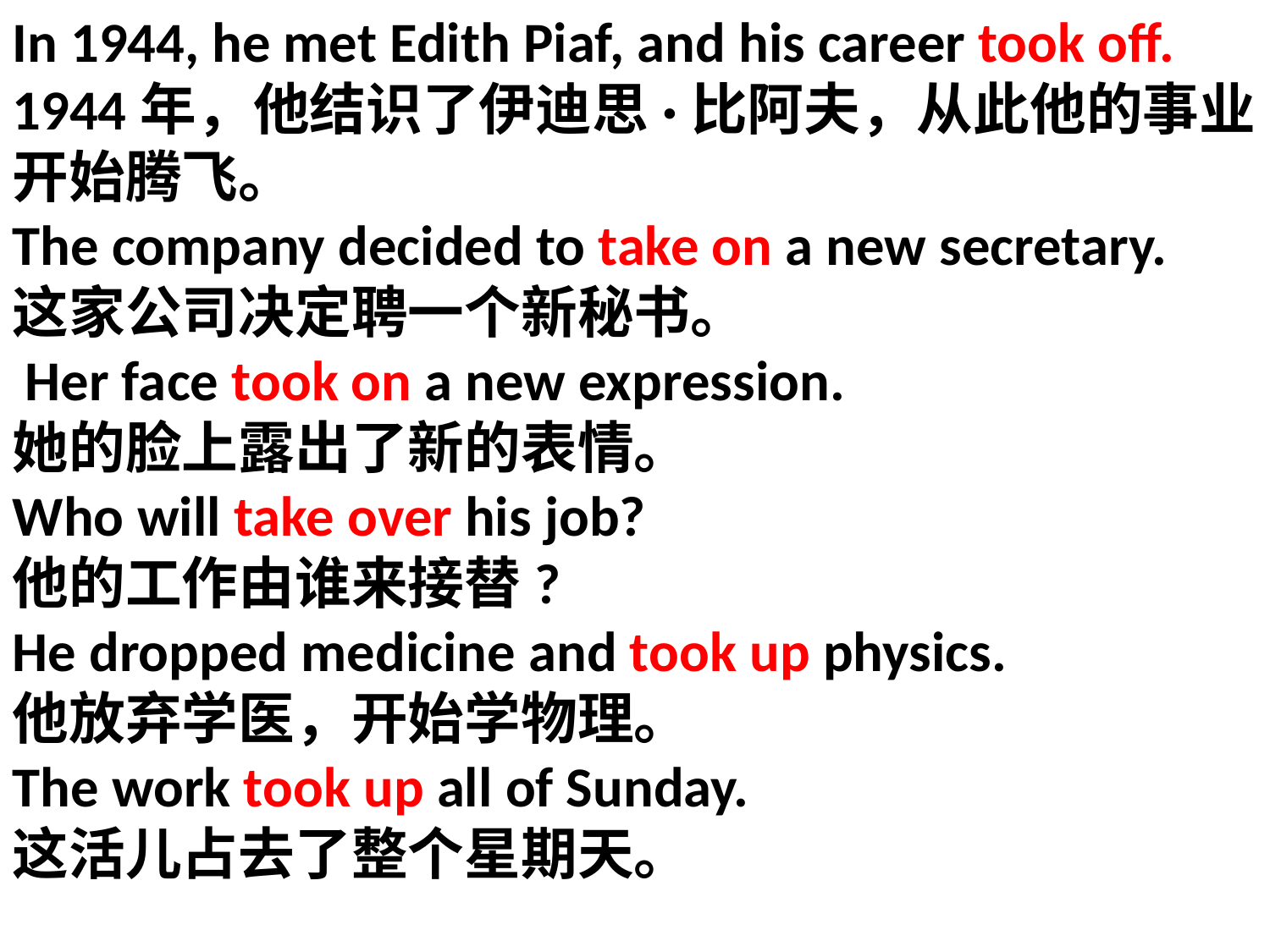

In 1944, he met Edith Piaf, and his career took off.
1944年，他结识了伊迪思·比阿夫，从此他的事业开始腾飞。
The company decided to take on a new secretary.
这家公司决定聘一个新秘书。
 Her face took on a new expression.
她的脸上露出了新的表情。
Who will take over his job?
他的工作由谁来接替?
He dropped medicine and took up physics.
他放弃学医，开始学物理。
The work took up all of Sunday.
这活儿占去了整个星期天。